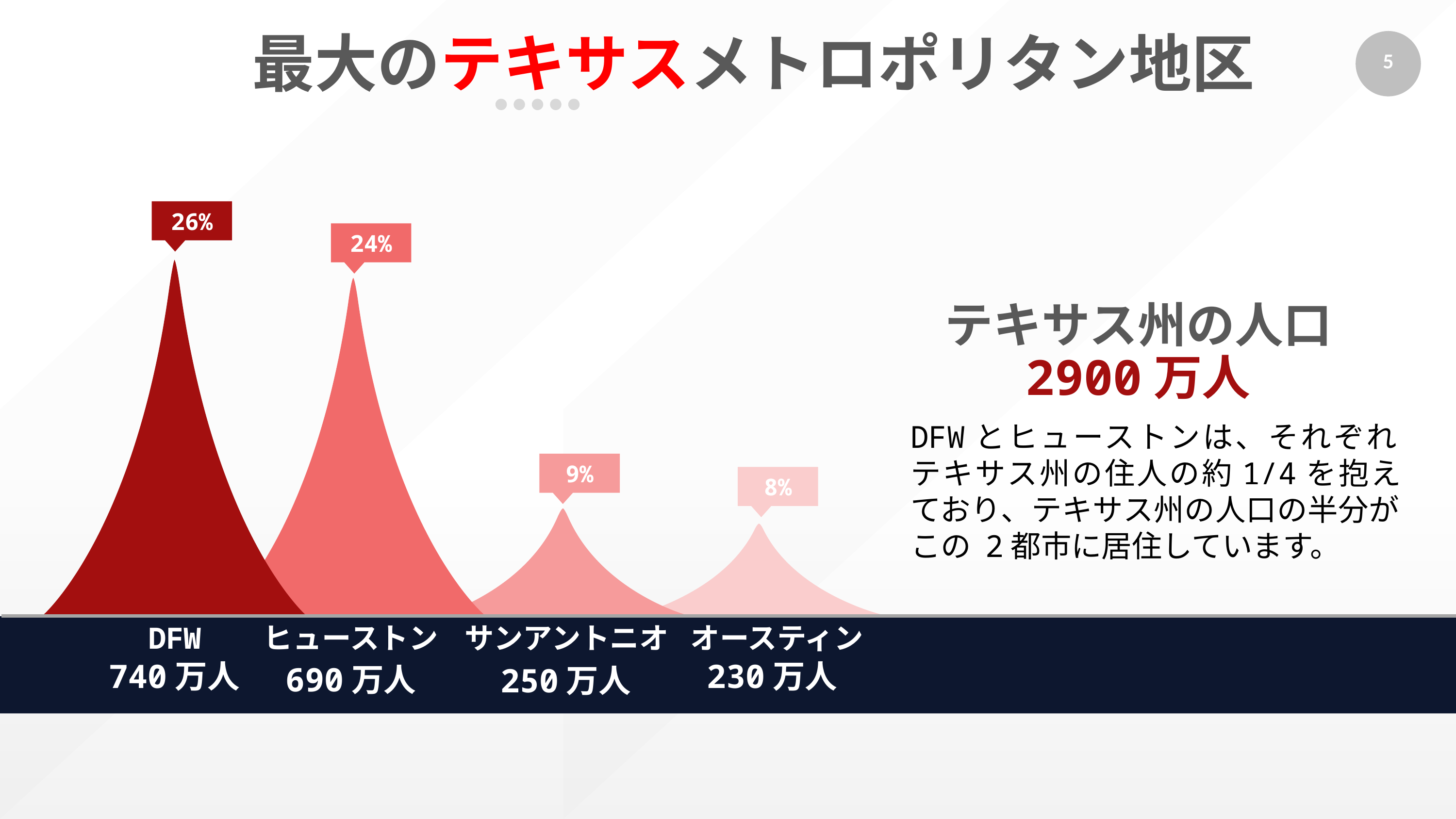

# 最大のテキサスメトロポリタン地区

26%
24%

テキサス州の人口
2900万人
DFWとヒューストンは、それぞれ
テキサス州の住人の約1/4を抱えており、テキサス州の人口の半分がこの 2都市に居住しています。
9%
8%

DFW
サンアントニオ
オースティン
ヒューストン

740万人
230万人
690万人
250万人